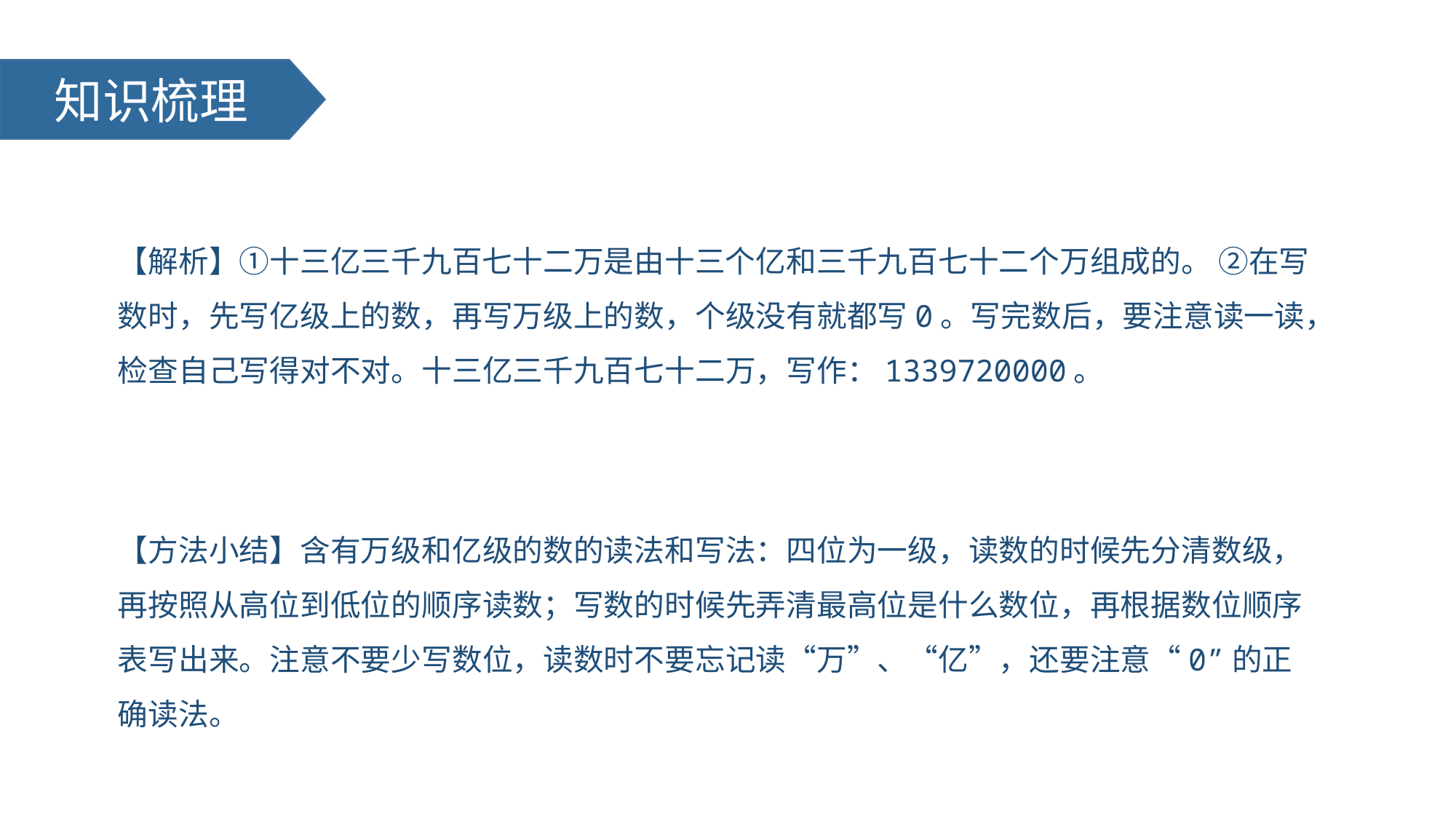

知识梳理
【解析】①十三亿三千九百七十二万是由十三个亿和三千九百七十二个万组成的。 ②在写数时，先写亿级上的数，再写万级上的数，个级没有就都写0。写完数后，要注意读一读，检查自己写得对不对。十三亿三千九百七十二万，写作：1339720000。
【方法小结】含有万级和亿级的数的读法和写法：四位为一级，读数的时候先分清数级，再按照从高位到低位的顺序读数；写数的时候先弄清最高位是什么数位，再根据数位顺序表写出来。注意不要少写数位，读数时不要忘记读“万”、“亿”，还要注意“0”的正确读法。